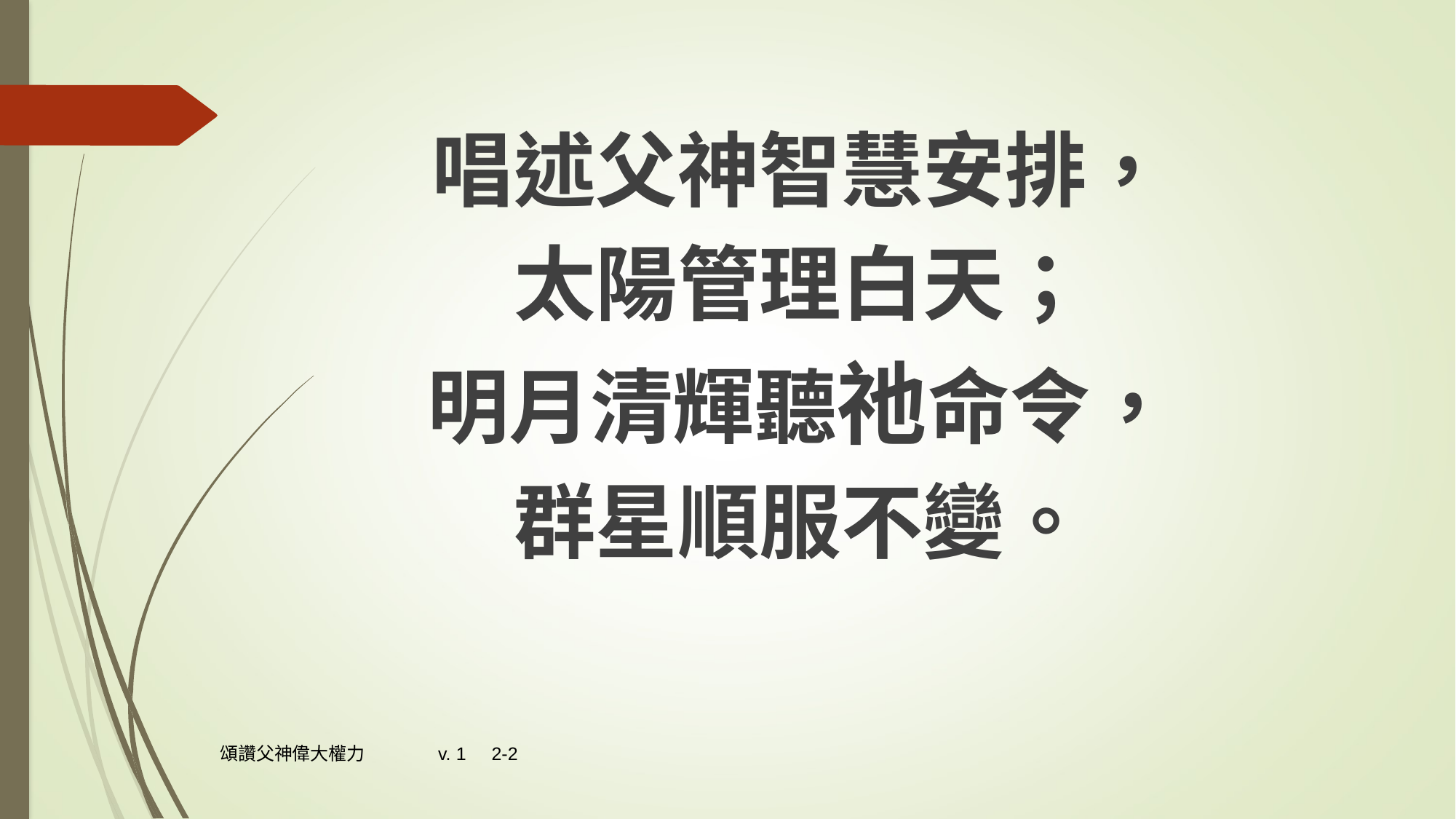

唱述父神智慧安排，
太陽管理白天；
明月清輝聽祂命令，
群星順服不變。
頌讚父神偉大權力	v. 1     2-2